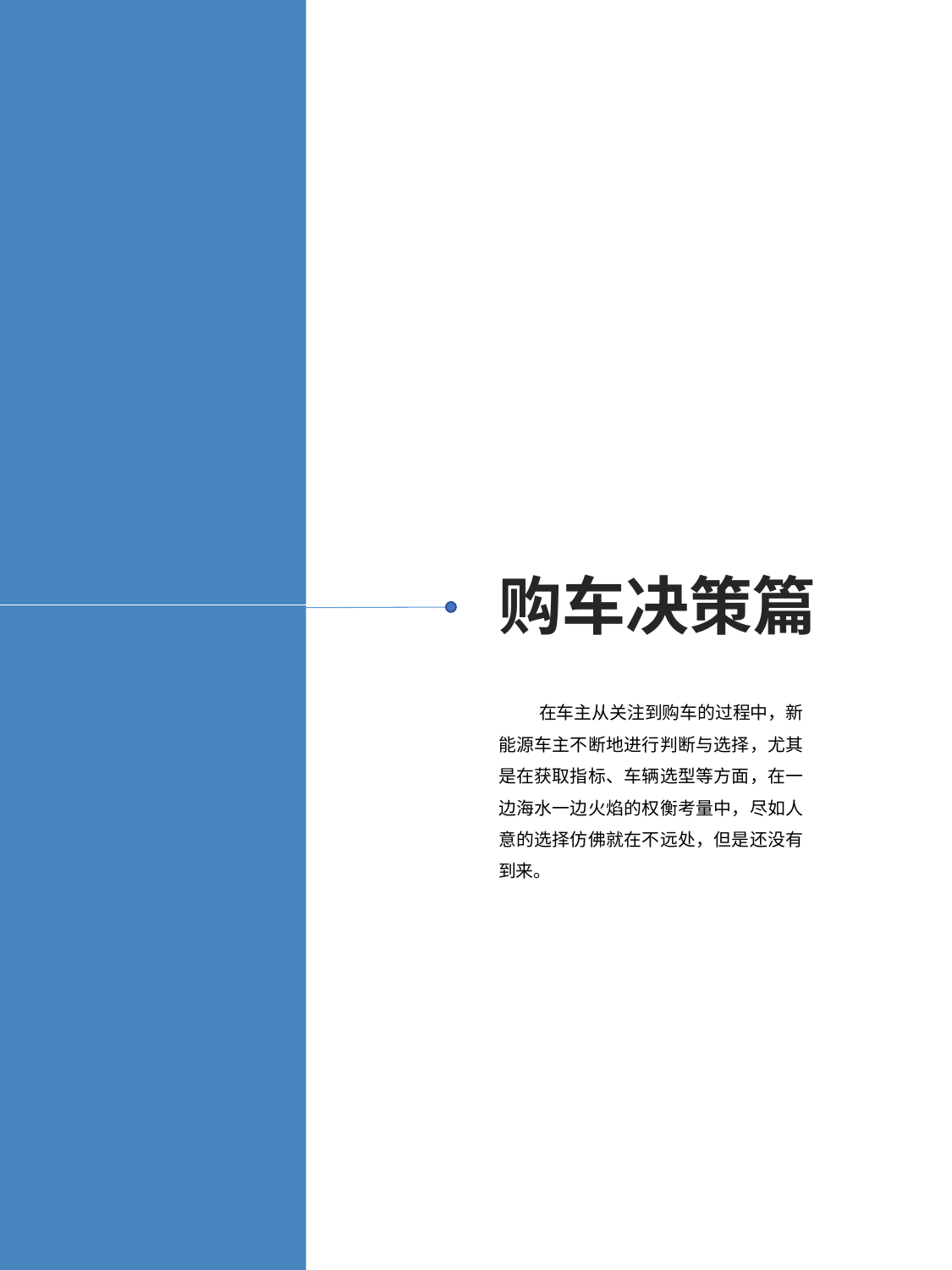

购车决策篇

         在车主从关注到购车的过程中，新能源车主不断地进行判断与选择，尤其是在获取指标、车辆选型等方面，在一边海水一边火焰的权衡考量中，尽如人意的选择仿佛就在不远处，但是还没有到来。